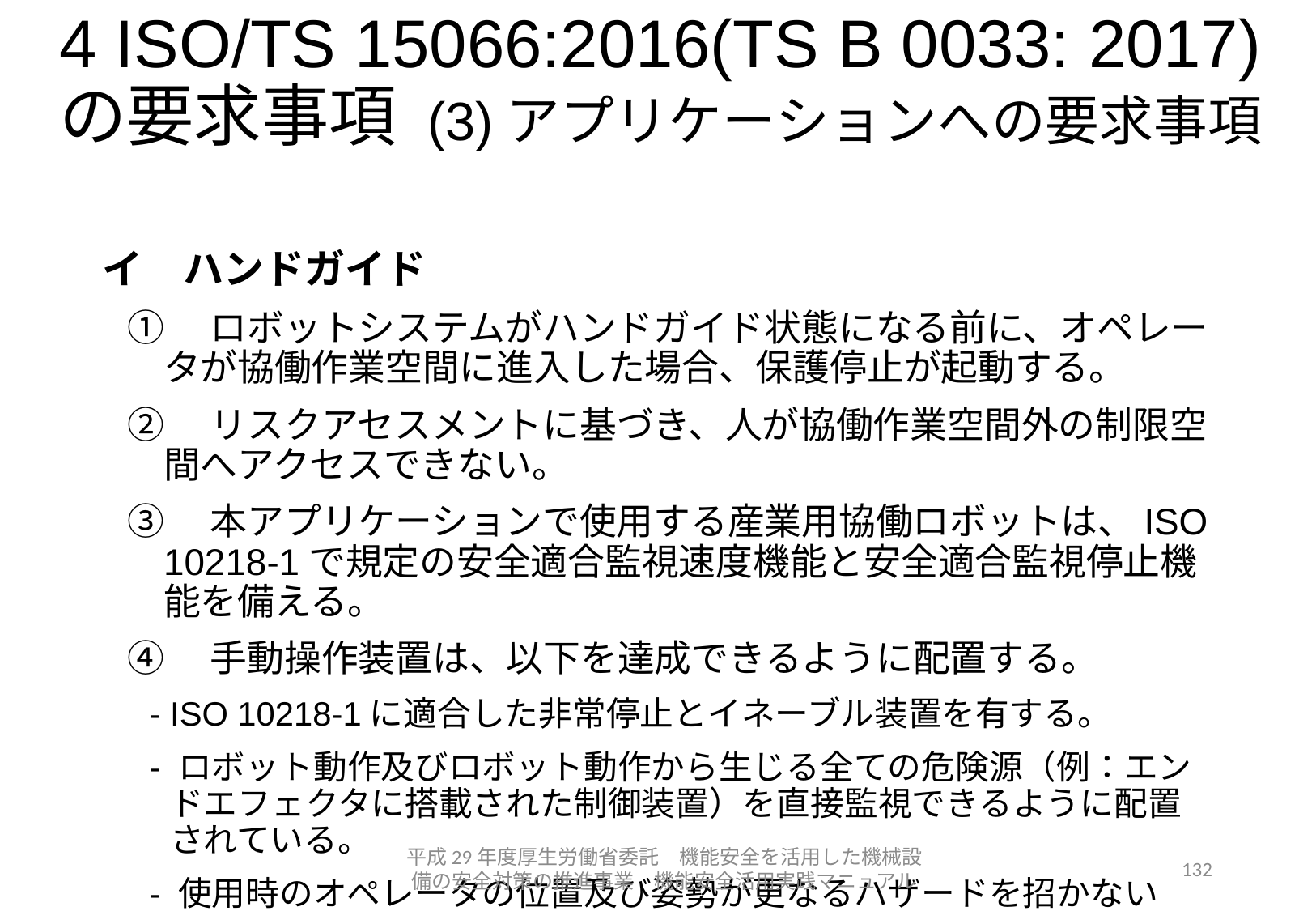

# 4 ISO/TS 15066:2016(TS B 0033: 2017) の要求事項 (3)アプリケーションへの要求事項
イ　ハンドガイド
①　ロボットシステムがハンドガイド状態になる前に、オペレータが協働作業空間に進入した場合、保護停止が起動する。
②　リスクアセスメントに基づき、人が協働作業空間外の制限空間へアクセスできない。
③　本アプリケーションで使用する産業用協働ロボットは、ISO 10218-1で規定の安全適合監視速度機能と安全適合監視停止機能を備える。
④　手動操作装置は、以下を達成できるように配置する。
- ISO 10218-1に適合した非常停止とイネーブル装置を有する。
- ロボット動作及びロボット動作から生じる全ての危険源（例：エンドエフェクタに搭載された制御装置）を直接監視できるように配置されている。
- 使用時のオペレータの位置及び姿勢が更なるハザードを招かない（例：オペレータが重量物の下又はマニプレータアームの下等に位置しない）。
- オペレータが遮るものなく協働作業空間全体を視認できる（例：協働作業空間に進入するオペレータ自身以外の人々）。
平成29年度厚生労働省委託　機能安全を活用した機械設備の安全対策の推進事業　機能安全活用実践マニュアル
132